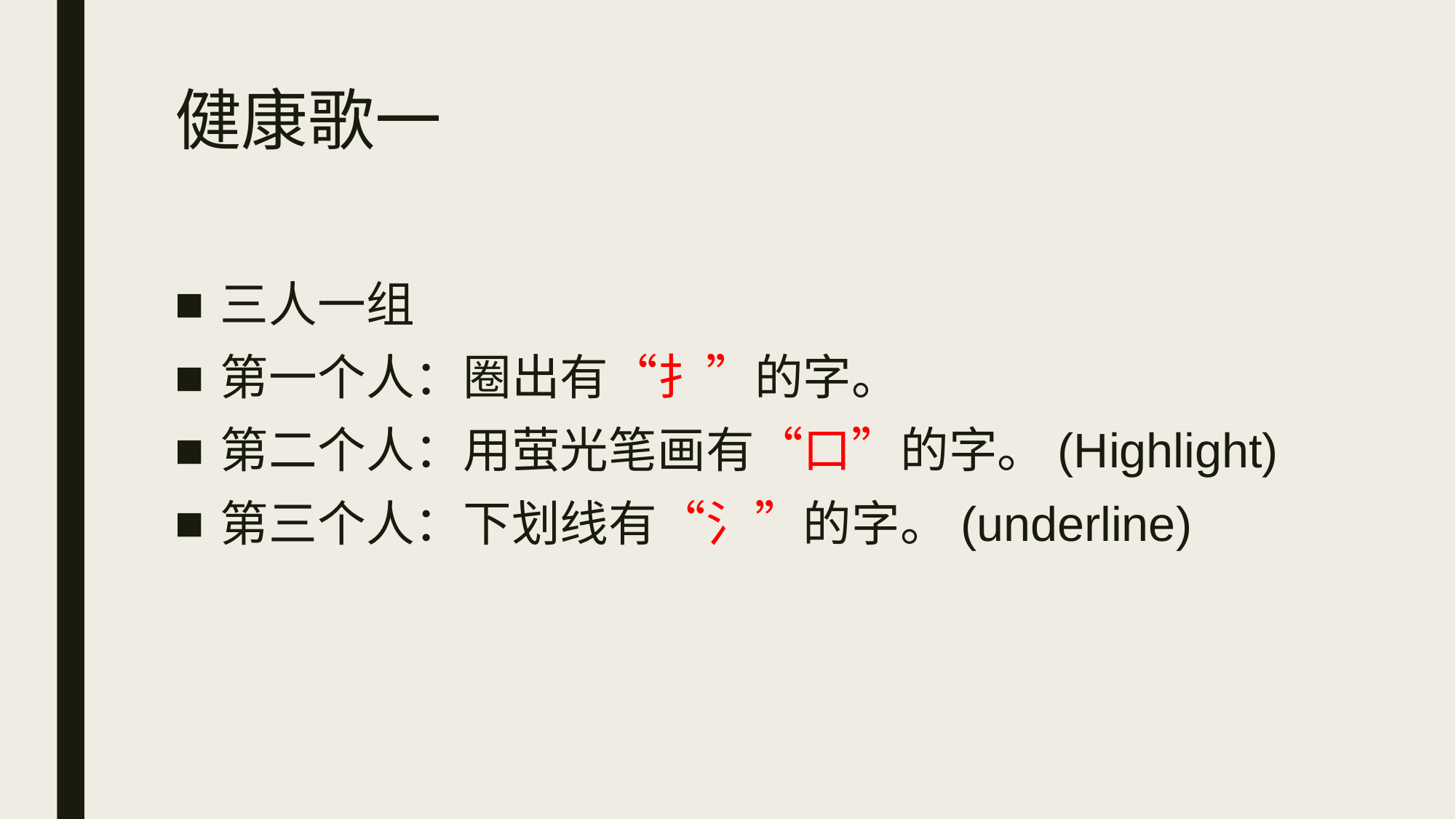

# 健康歌一
三人一组
第一个人：圈出有“扌”的字。
第二个人：用萤光笔画有“口”的字。(Highlight)
第三个人：下划线有“氵”的字。(underline)